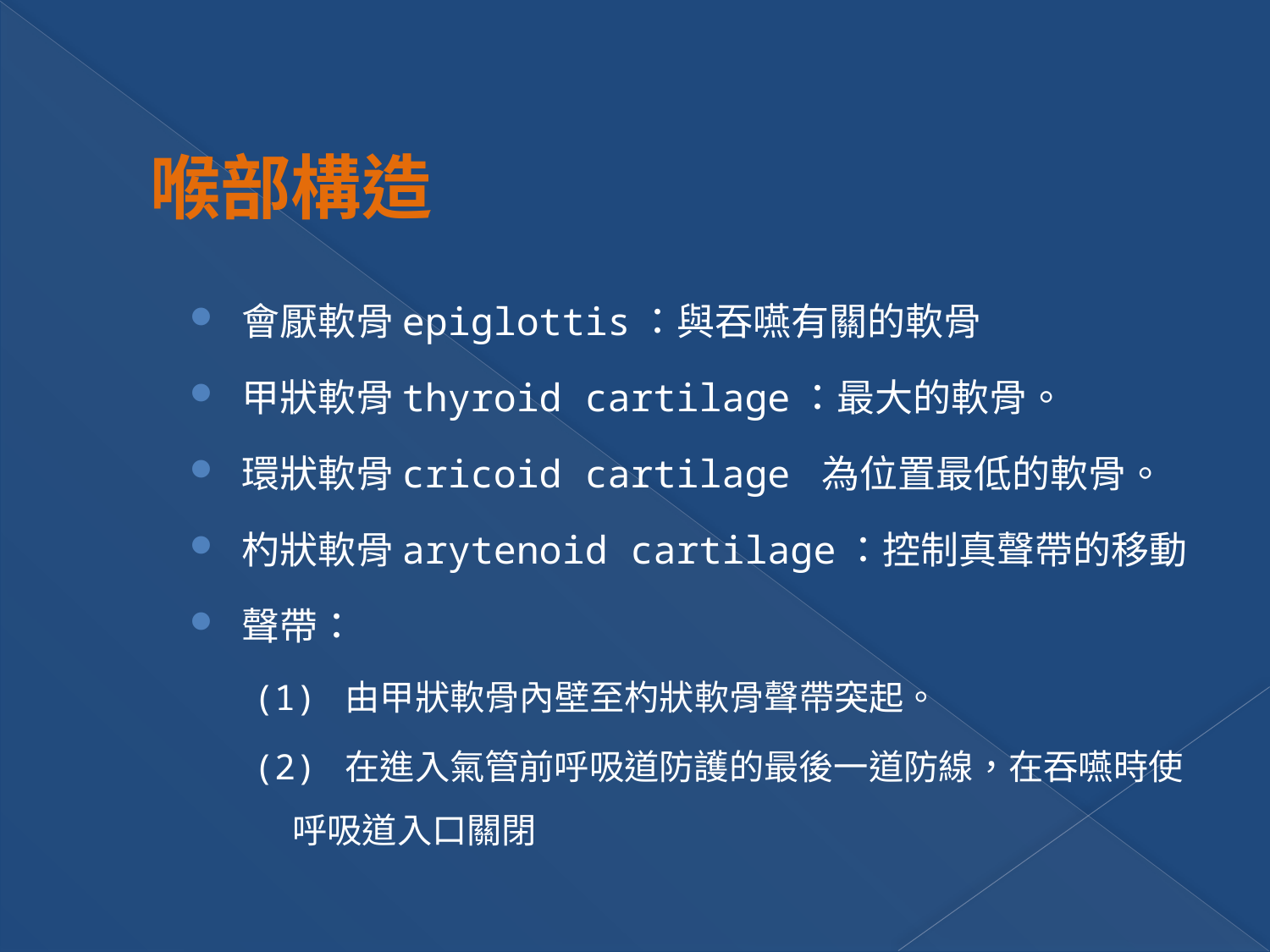

喉部構造
會厭軟骨epiglottis：與吞嚥有關的軟骨
甲狀軟骨thyroid cartilage：最大的軟骨。
環狀軟骨cricoid cartilage 為位置最低的軟骨。
杓狀軟骨arytenoid cartilage：控制真聲帶的移動
聲帶：
(1) 由甲狀軟骨內壁至杓狀軟骨聲帶突起。
(2) 在進入氣管前呼吸道防護的最後一道防線，在吞嚥時使呼吸道入口關閉